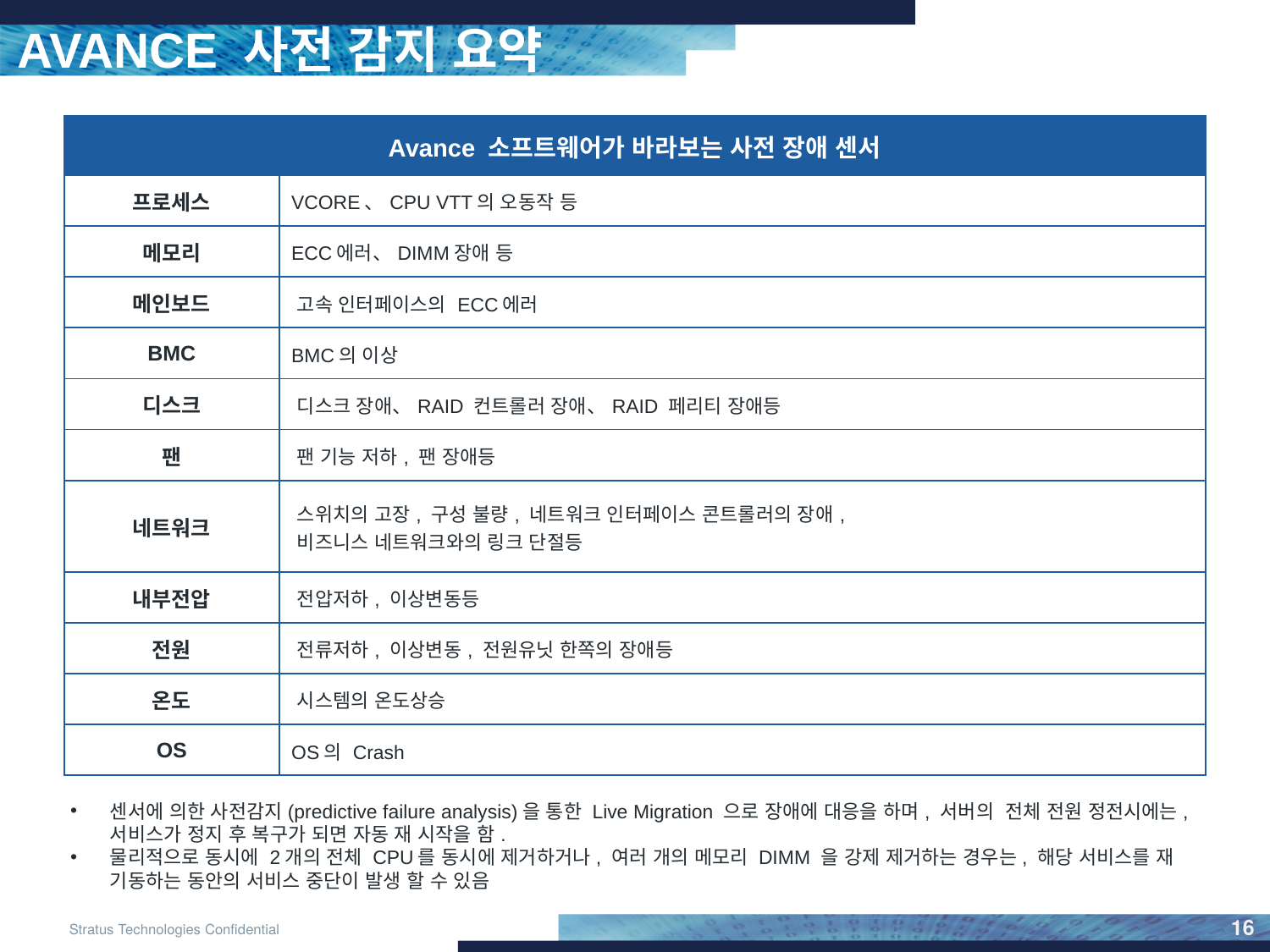

AVANCE 사전 감지 요약
| Avance 소프트웨어가 바라보는 사전 장애 센서 |  |
| --- | --- |
| 프로세스 | VCORE、CPU VTT의 오동작 등 |
| 메모리 | ECC에러、DIMM장애 등 |
| 메인보드 | 고속 인터페이스의 ECC에러 |
| BMC | BMC의 이상 |
| 디스크 | 디스크 장애、RAID 컨트롤러 장애、RAID 페리티 장애등 |
| 팬 | 팬 기능 저하, 팬 장애등 |
| 네트워크 | 스위치의 고장, 구성 불량, 네트워크 인터페이스 콘트롤러의 장애, 비즈니스 네트워크와의 링크 단절등 |
| 내부전압 | 전압저하, 이상변동등 |
| 전원 | 전류저하, 이상변동, 전원유닛 한쪽의 장애등 |
| 온도 | 시스템의 온도상승 |
| OS | OS의 Crash |
센서에 의한 사전감지(predictive failure analysis)을 통한 Live Migration 으로 장애에 대응을 하며, 서버의  전체 전원 정전시에는, 서비스가 정지 후 복구가 되면 자동 재 시작을 함.
물리적으로 동시에 2개의 전체 CPU를 동시에 제거하거나, 여러 개의 메모리 DIMM 을 강제 제거하는 경우는, 해당 서비스를 재 기동하는 동안의 서비스 중단이 발생 할 수 있음
Stratus Technologies Confidential
16